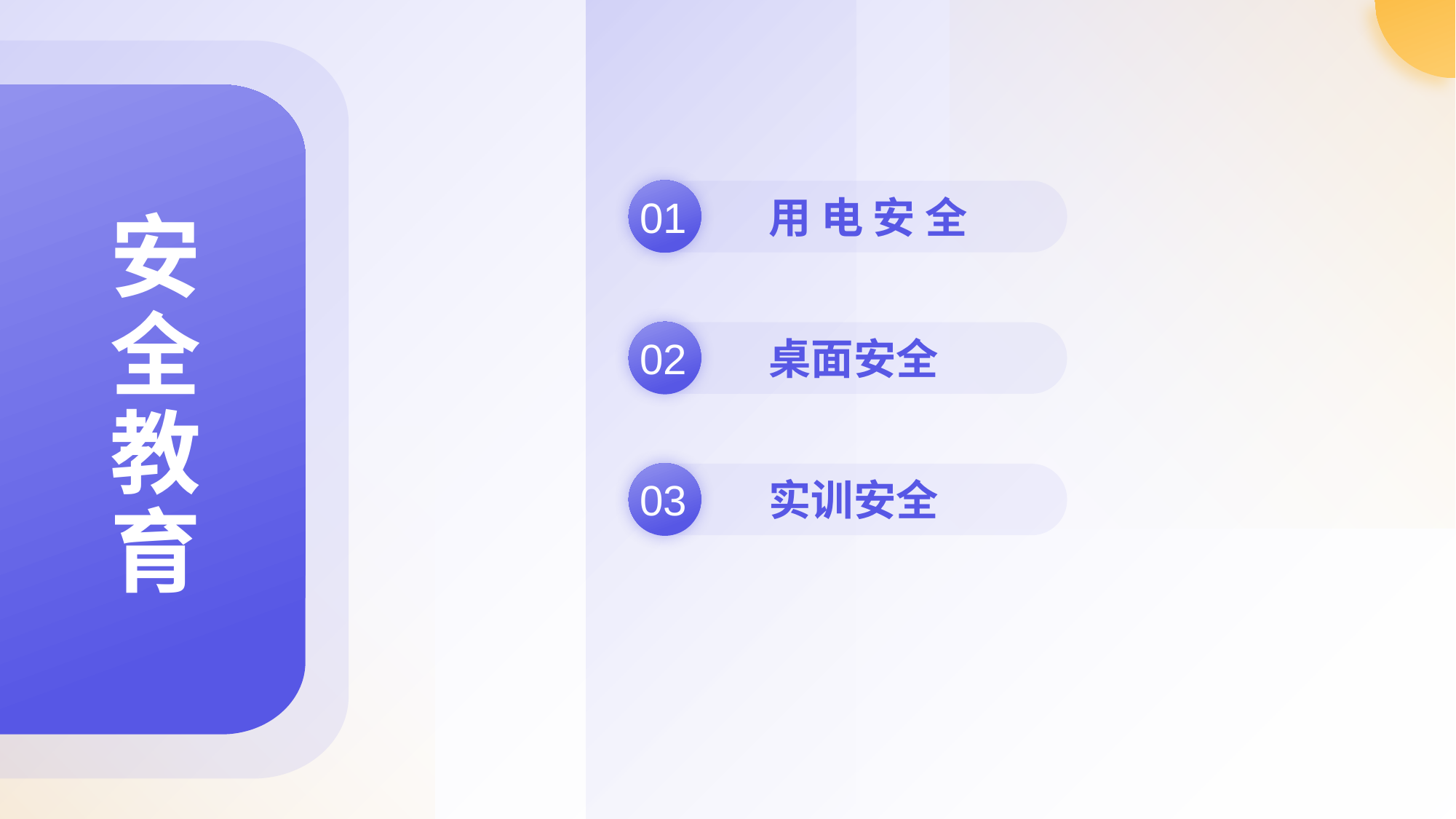

用 电 安 全
01
# 安全教育

桌面安全
02

实训安全
03